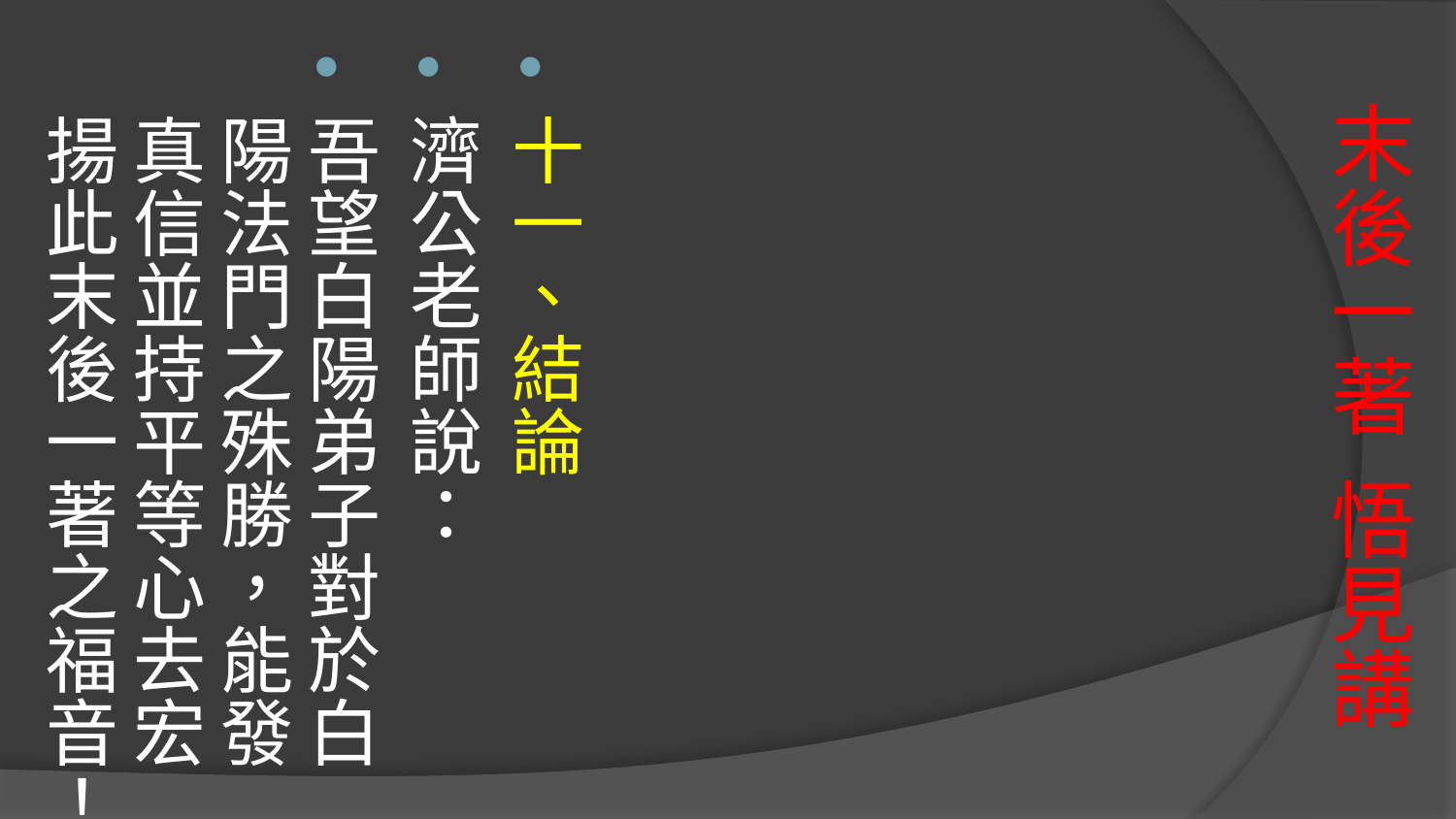

十一、結論
濟公老師說：
吾望白陽弟子對於白陽法門之殊勝，能發真信並持平等心去宏揚此末後一著之福音！
# 末後一著  悟見講